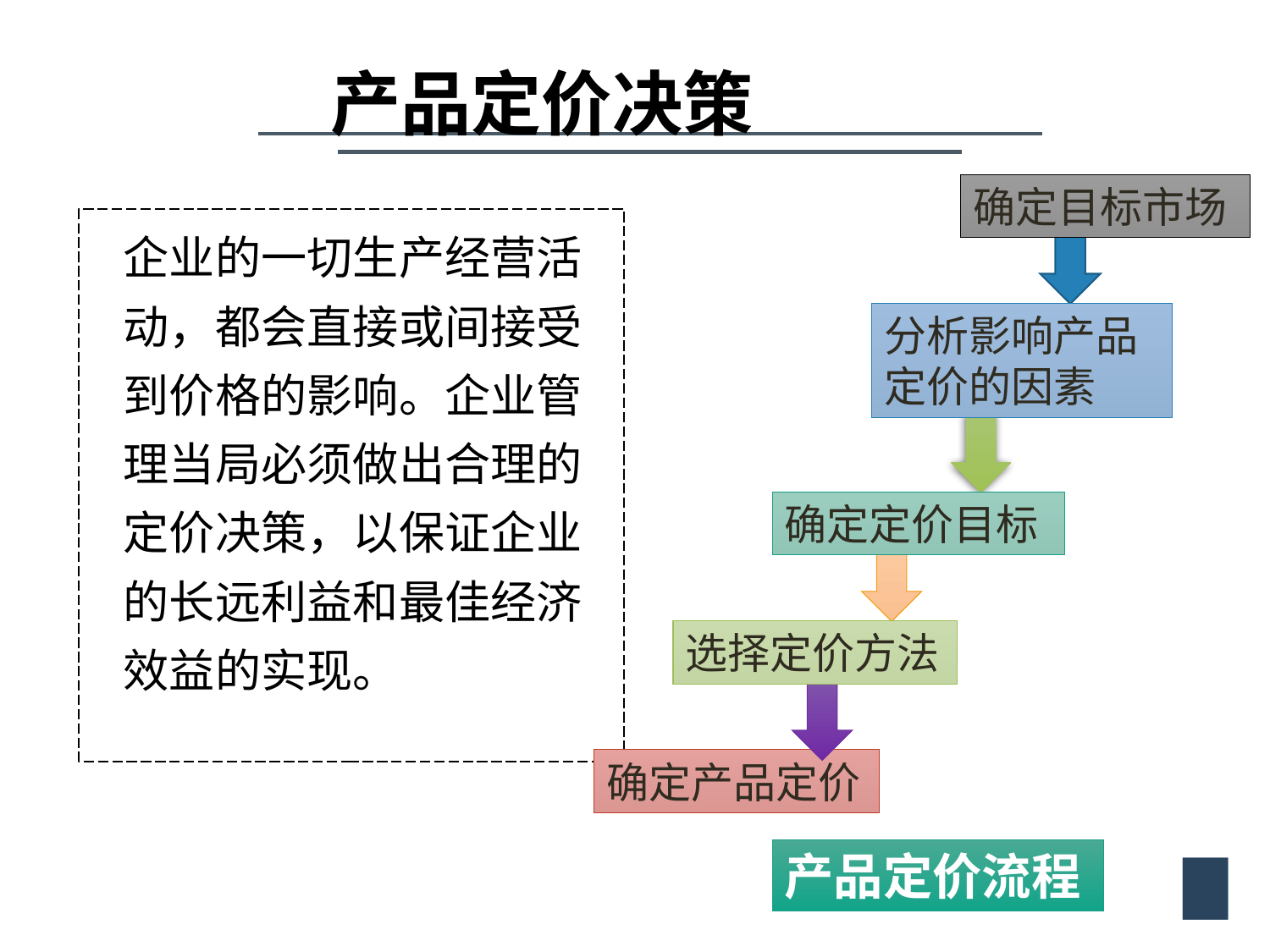

产品定价决策
确定目标市场
  企业的一切生产经营活动，都会直接或间接受到价格的影响。企业管理当局必须做出合理的定价决策，以保证企业的长远利益和最佳经济效益的实现。

分析影响产品定价的因素

确定定价目标

选择定价方法

确定产品定价
产品定价流程